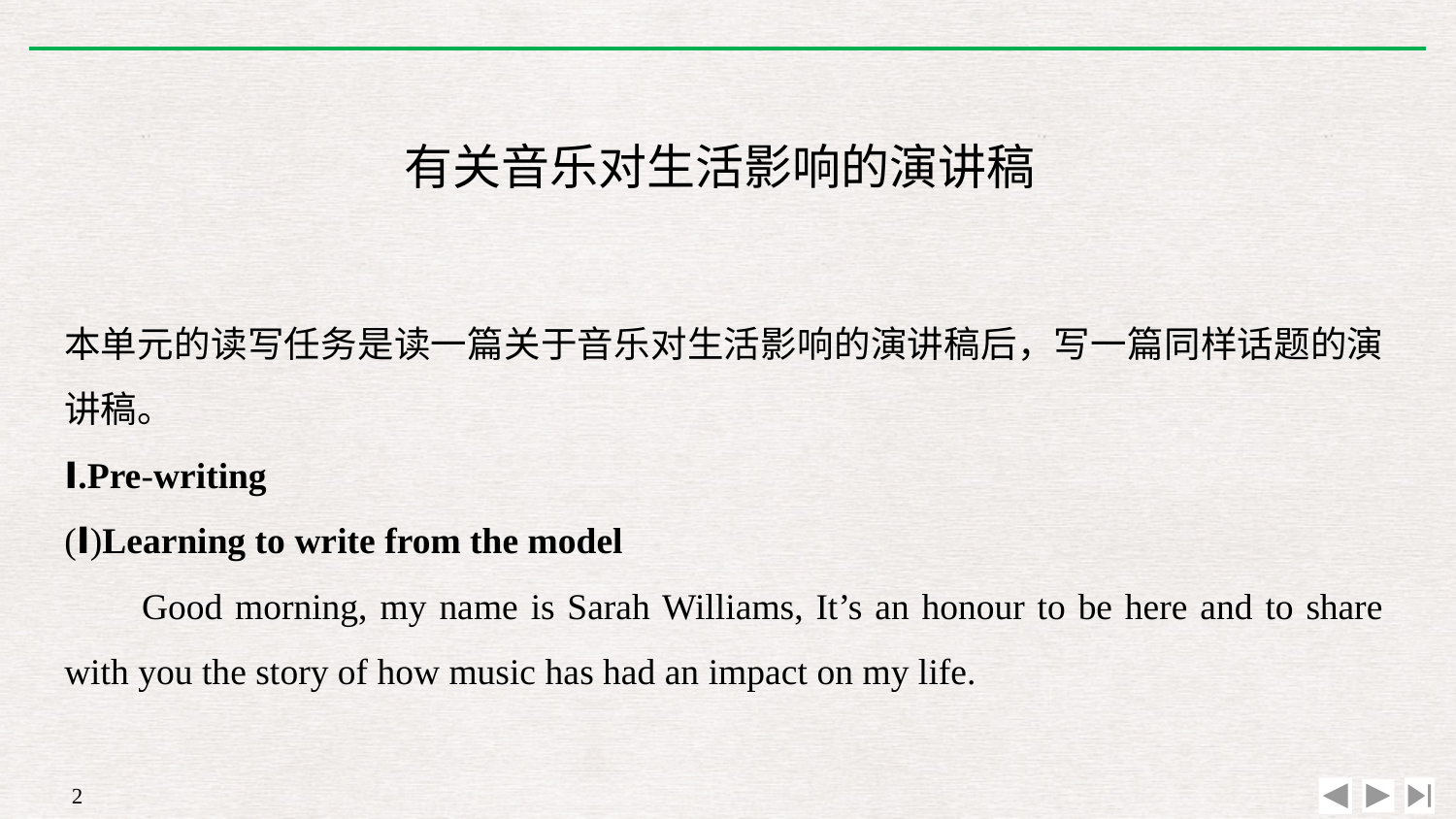

有关音乐对生活影响的演讲稿
本单元的读写任务是读一篇关于音乐对生活影响的演讲稿后，写一篇同样话题的演讲稿。
Ⅰ.Pre-writing
(Ⅰ)Learning to write from the model
Good morning, my name is Sarah Williams, It’s an honour to be here and to share with you the story of how music has had an impact on my life.